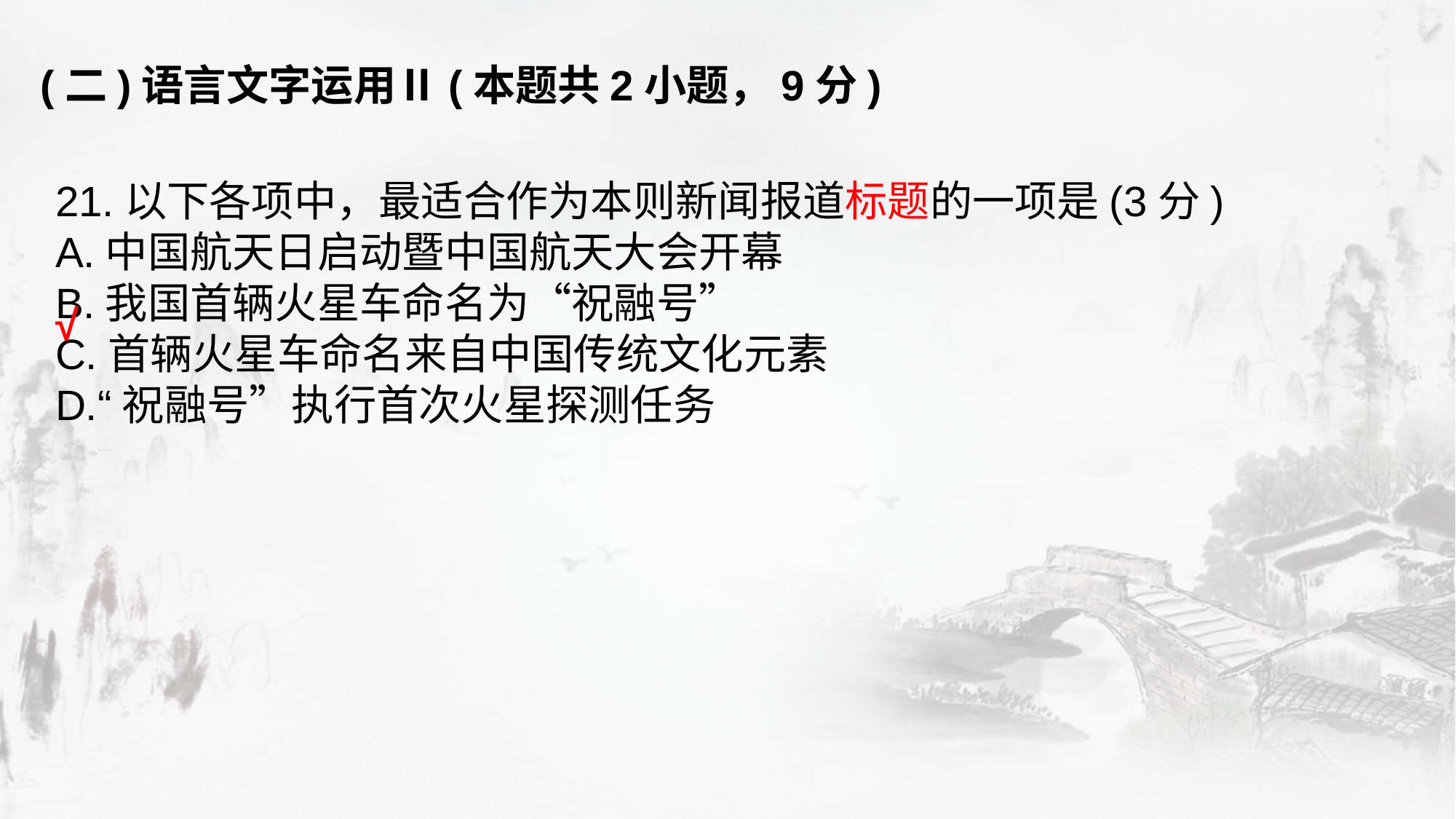

(二)语言文字运用Ⅱ(本题共2小题，9分)
21.以下各项中，最适合作为本则新闻报道标题的一项是(3分)
A.中国航天日启动暨中国航天大会开幕
B.我国首辆火星车命名为“祝融号”
C.首辆火星车命名来自中国传统文化元素
D.“祝融号”执行首次火星探测任务
√